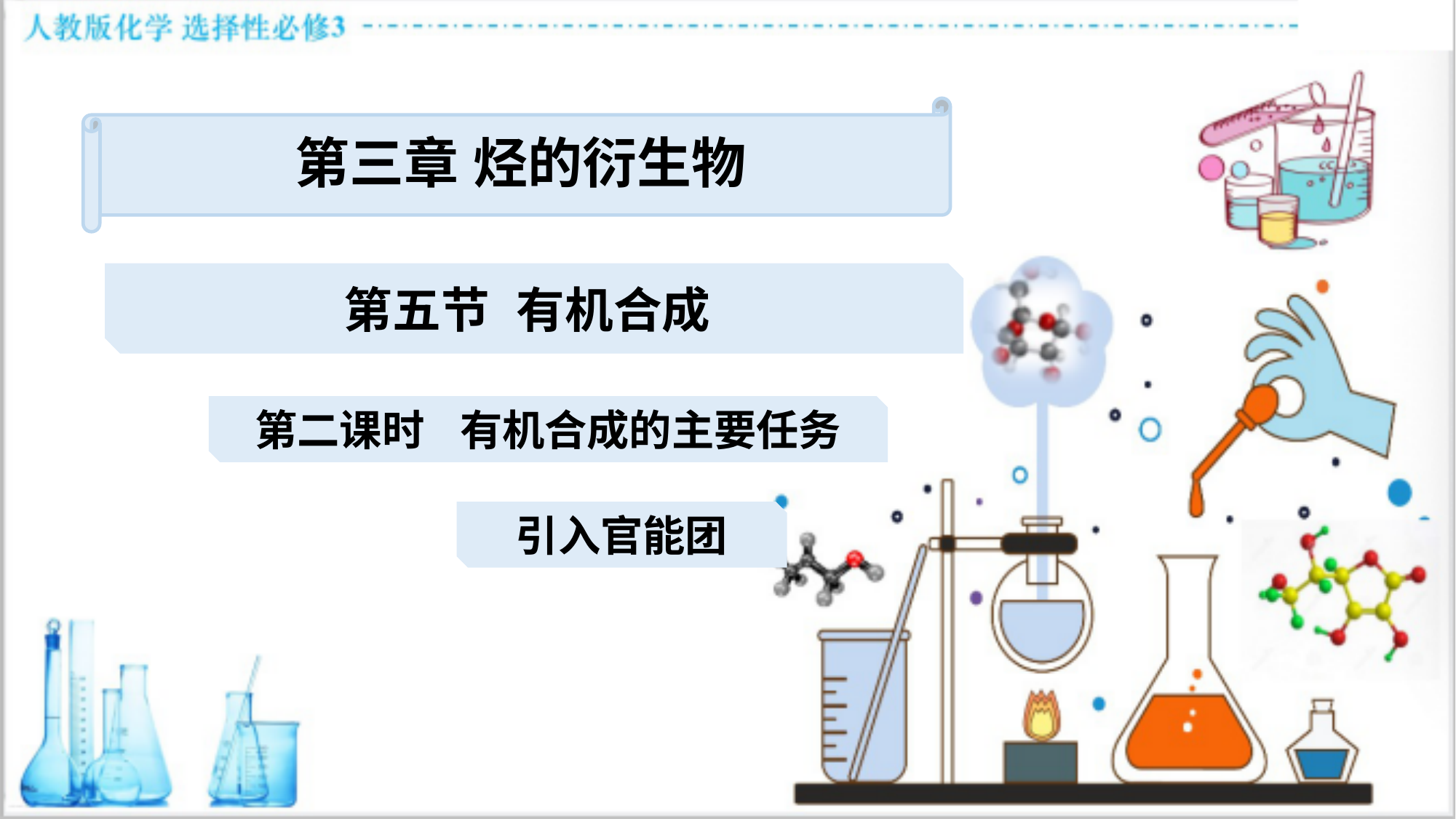

第三章 烃的衍生物
第五节  有机合成
第二课时   有机合成的主要任务
引入官能团